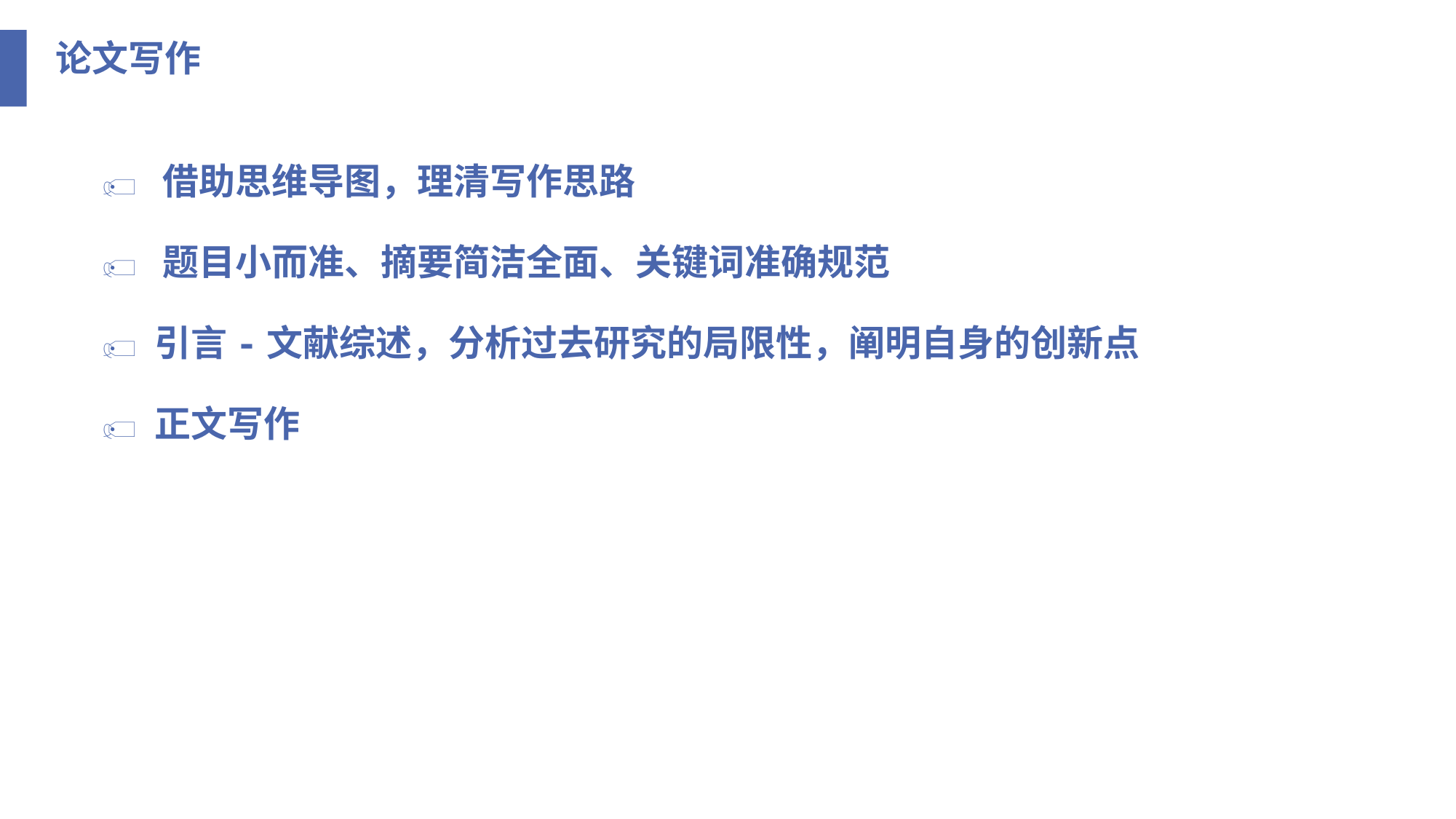

论文写作
🏷  借助思维导图，理清写作思路
🏷  题目小而准、摘要简洁全面、关键词准确规范
🏷 引言-文献综述，分析过去研究的局限性，阐明自身的创新点
🏷 正文写作